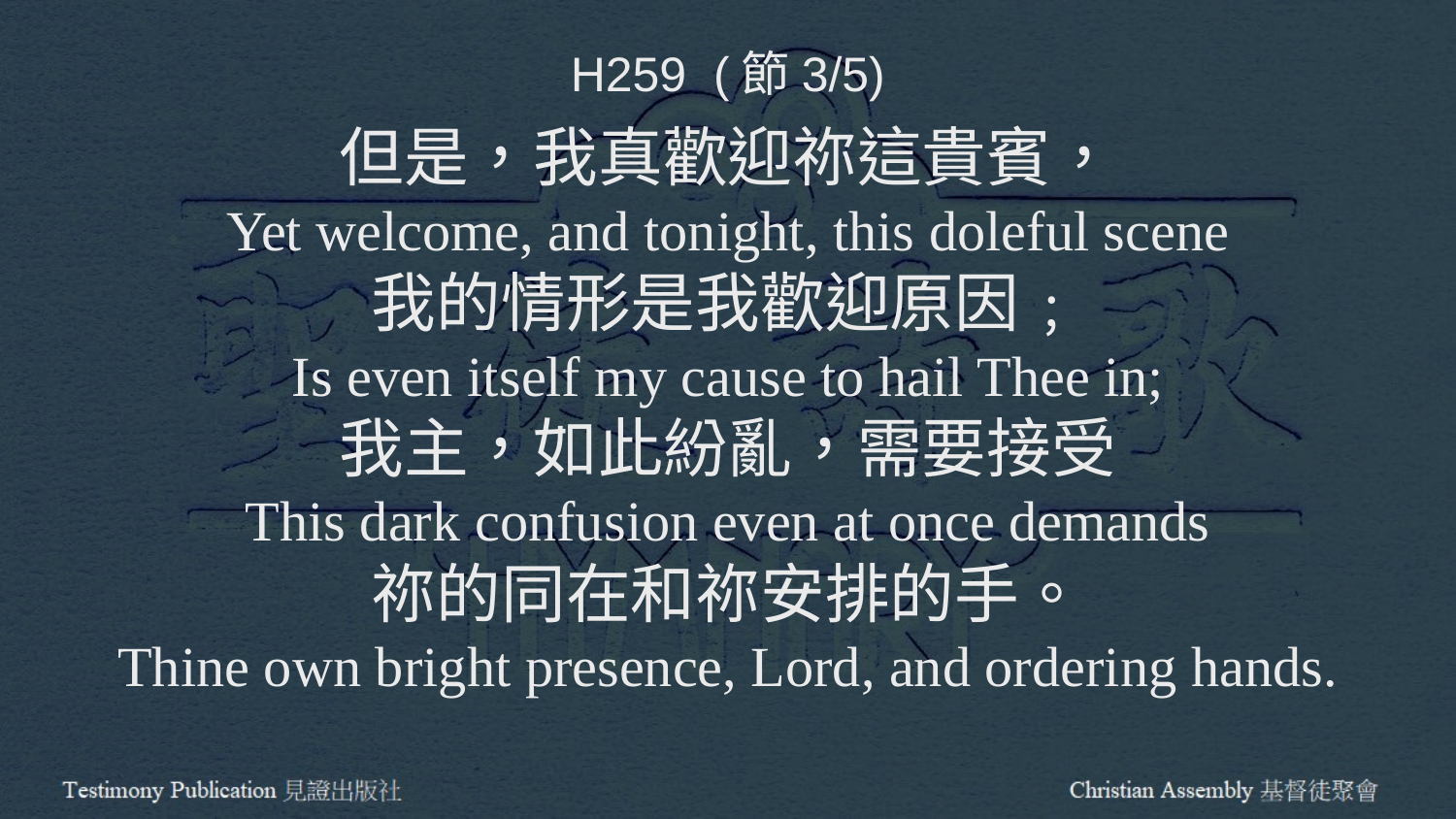

H259  (節3/5)
但是，我真歡迎祢這貴賓，
Yet welcome, and tonight, this doleful scene
我的情形是我歡迎原因﹔
Is even itself my cause to hail Thee in;
我主，如此紛亂，需要接受
This dark confusion even at once demands
祢的同在和祢安排的手。
Thine own bright presence, Lord, and ordering hands.